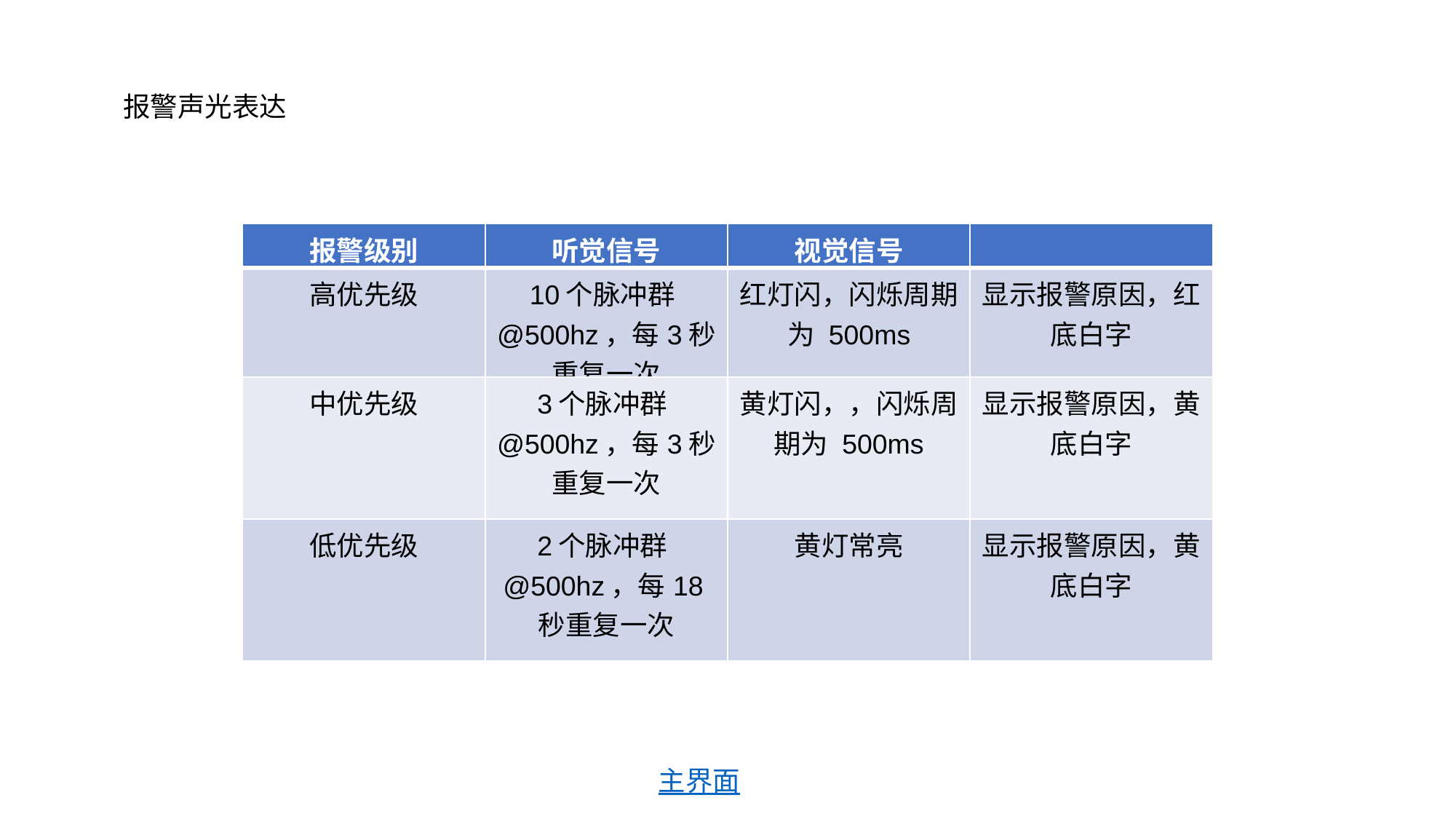

报警声光表达

| 报警级别 | 听觉信号 | 视觉信号 |  |
| --- | --- | --- | --- |
| 高优先级 | 10个脉冲群@500hz，每3秒重复一次 | 红灯闪，闪烁周期为 500ms | 显示报警原因，红底白字 |
| 中优先级 | 3个脉冲群@500hz，每3秒重复一次 | 黄灯闪，，闪烁周期为 500ms | 显示报警原因，黄底白字 |
| 低优先级 | 2个脉冲群@500hz，每18秒重复一次 | 黄灯常亮 | 显示报警原因，黄底白字 |
主界面